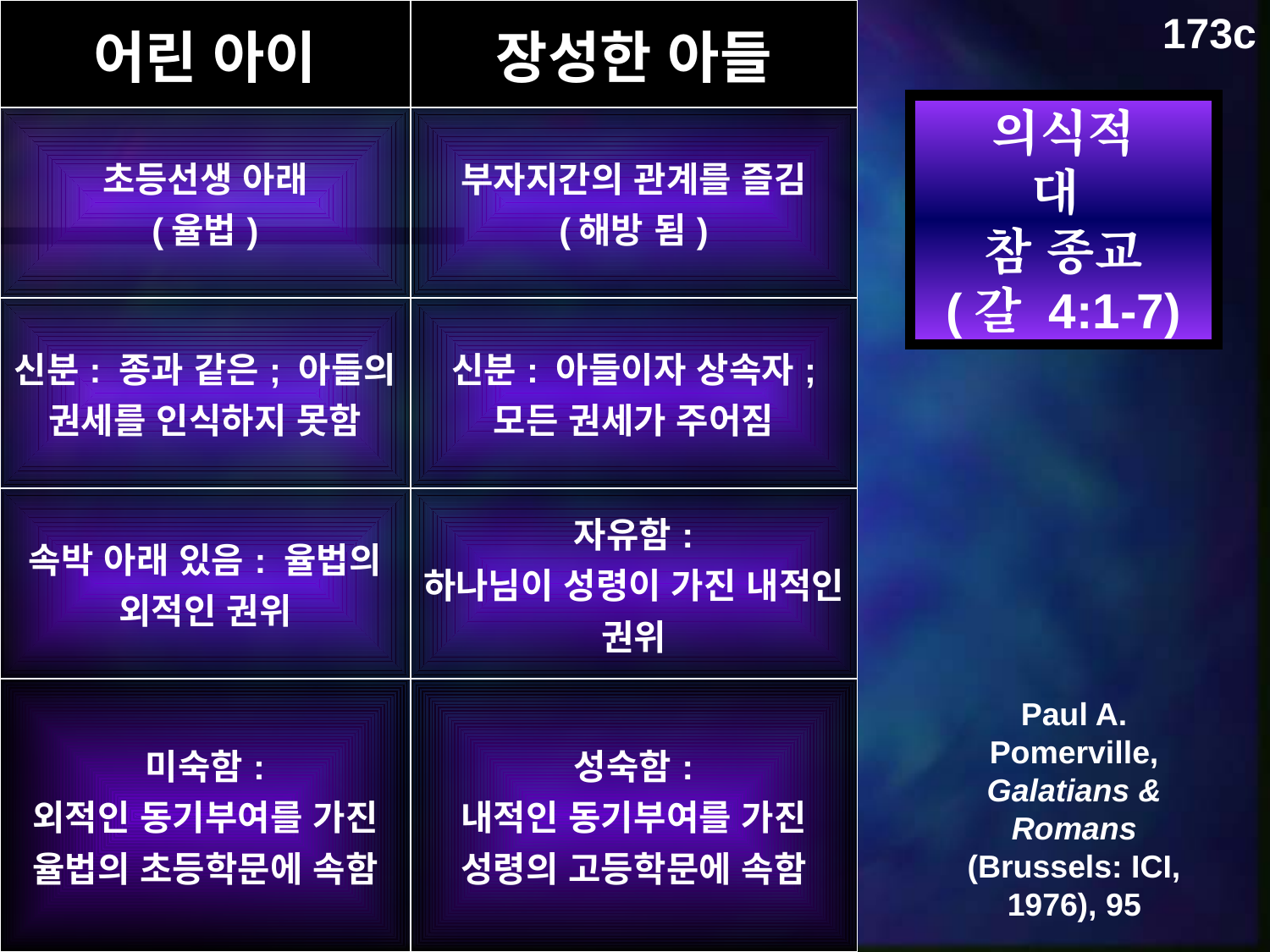

| 어린 아이 | 장성한 아들 |
| --- | --- |
| 초등선생 아래 (율법) | 부자지간의 관계를 즐김 (해방 됨) |
| 신분: 종과 같은; 아들의 권세를 인식하지 못함 | 신분: 아들이자 상속자; 모든 권세가 주어짐 |
| 속박 아래 있음: 율법의 외적인 권위 | 자유함: 하나님이 성령이 가진 내적인 권위 |
| 미숙함: 외적인 동기부여를 가진 율법의 초등학문에 속함 | 성숙함: 내적인 동기부여를 가진 성령의 고등학문에 속함 |
173c

의식적
대
참 종교
(갈 4:1-7)

Paul A. Pomerville, Galatians & Romans (Brussels: ICI, 1976), 95